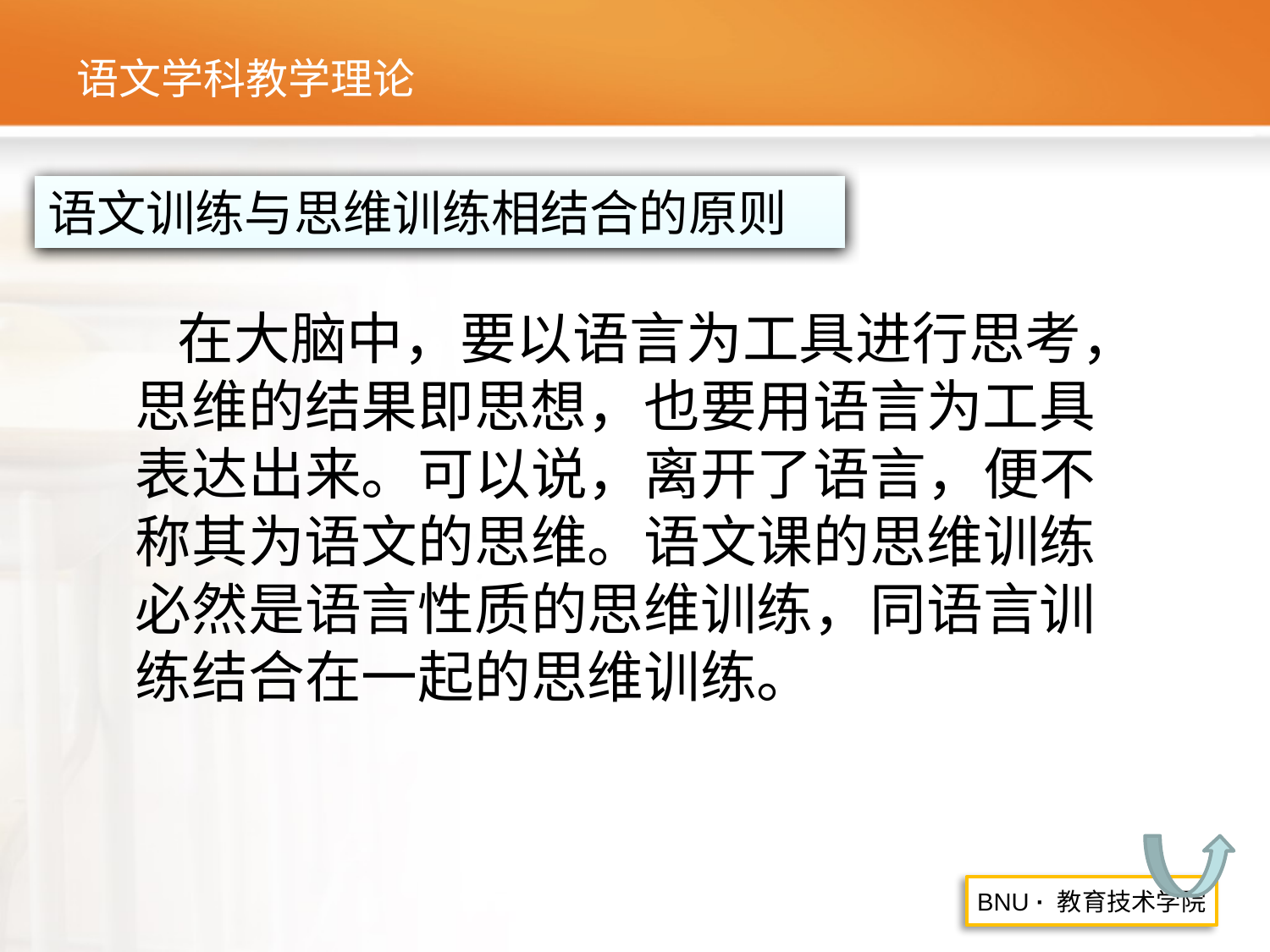

# 语文学科教学理论
语文训练与思维训练相结合的原则
      在大脑中，要以语言为工具进行思考，思维的结果即思想，也要用语言为工具表达出来。可以说，离开了语言，便不称其为语文的思维。语文课的思维训练必然是语言性质的思维训练，同语言训练结合在一起的思维训练。